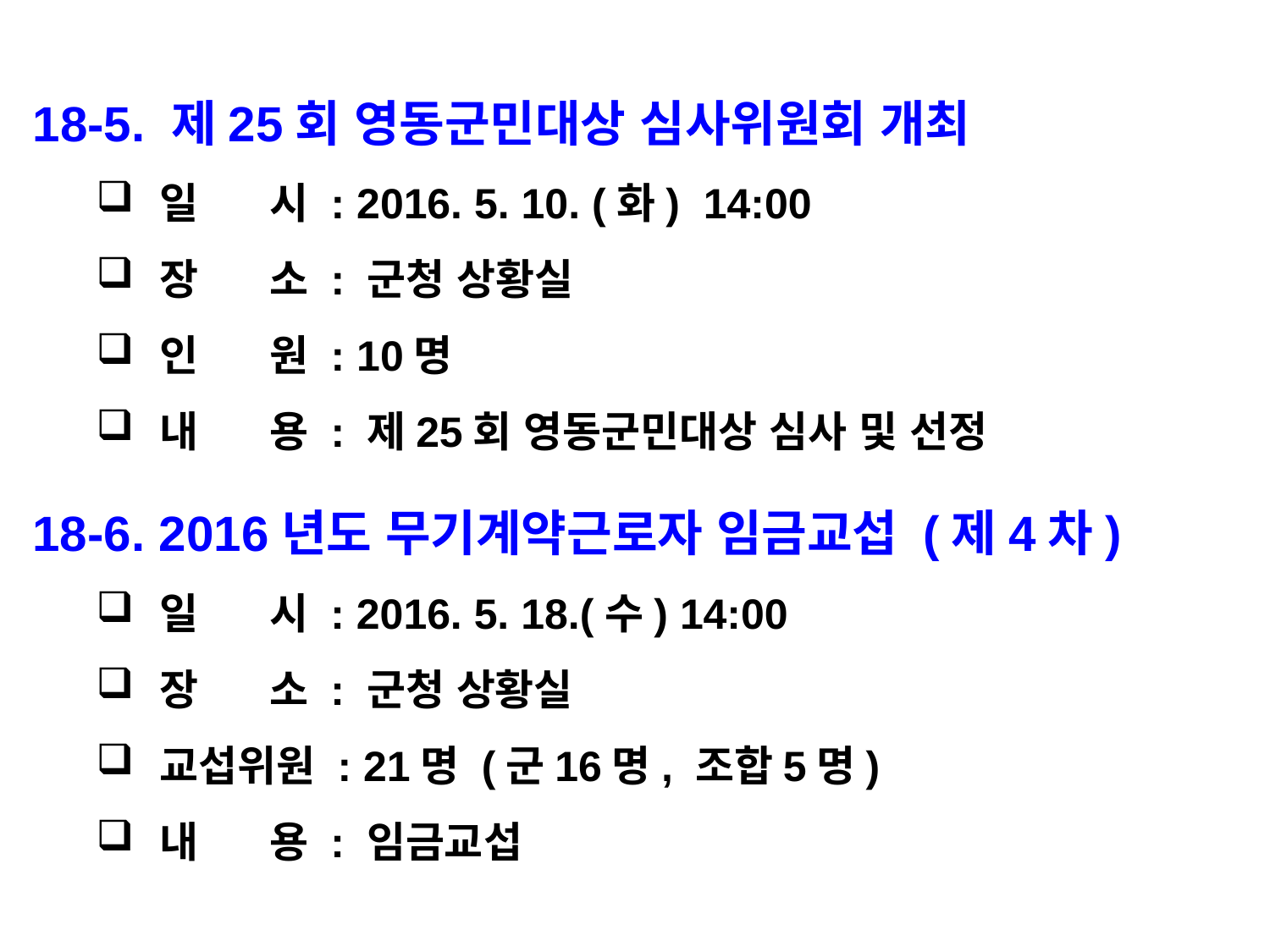

18-5. 제25회 영동군민대상 심사위원회 개최
일      시 : 2016. 5. 10. (화)  14:00
장      소 : 군청 상황실
인      원 : 10명
내      용 : 제25회 영동군민대상 심사 및 선정
18-6. 2016년도 무기계약근로자 임금교섭 (제4차)
일      시 : 2016. 5. 18.(수) 14:00
장      소 : 군청 상황실
교섭위원 : 21명 (군16명, 조합5명)
내      용 : 임금교섭